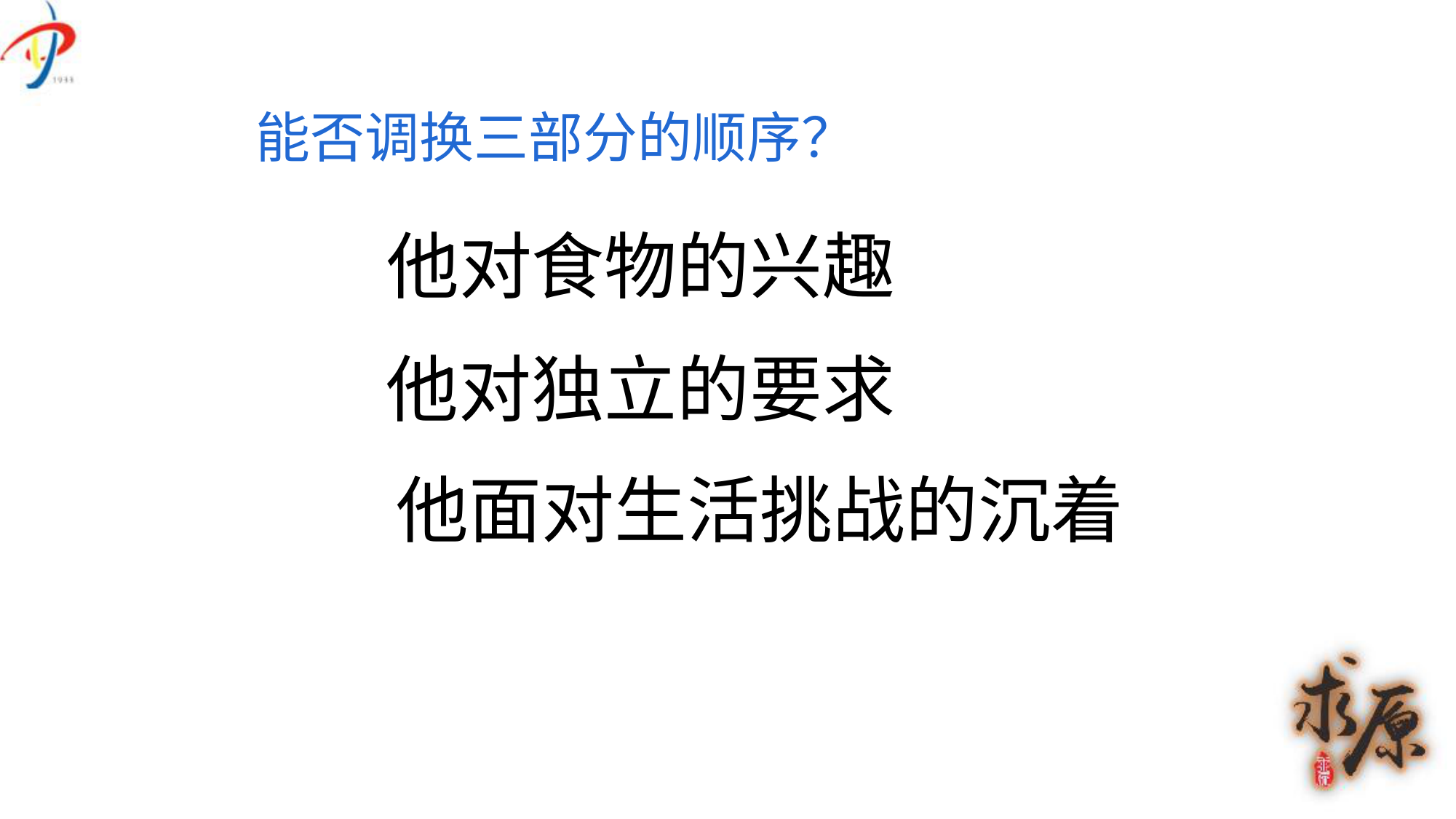

能否调换三部分的顺序？
他对食物的兴趣
他对独立的要求
他面对生活挑战的沉着